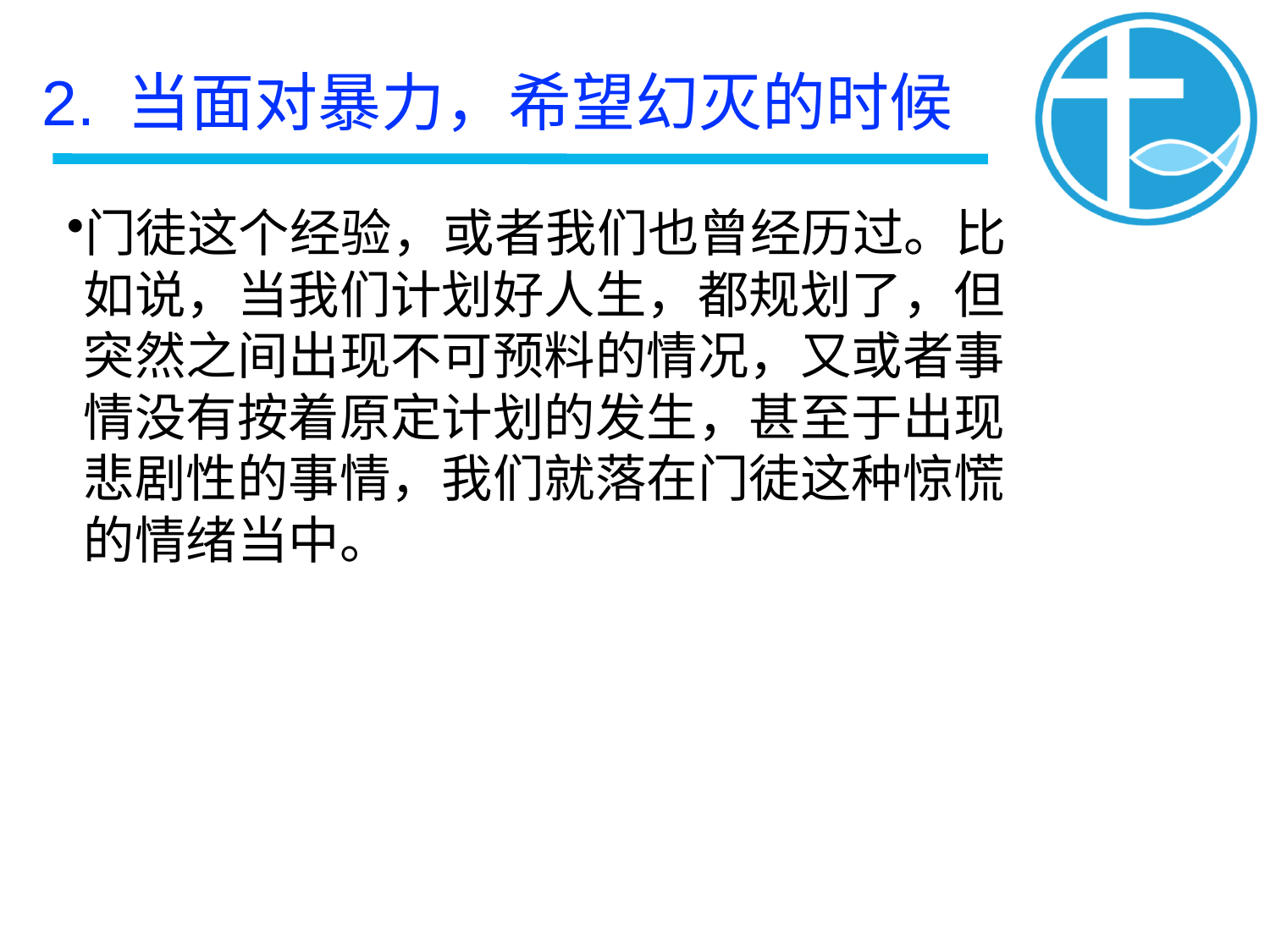

2. 当面对暴力，希望幻灭的时候
门徒这个经验，或者我们也曾经历过。比如说，当我们计划好人生，都规划了，但突然之间出现不可预料的情况，又或者事情没有按着原定计划的发生，甚至于出现悲剧性的事情，我们就落在门徒这种惊慌的情绪当中。